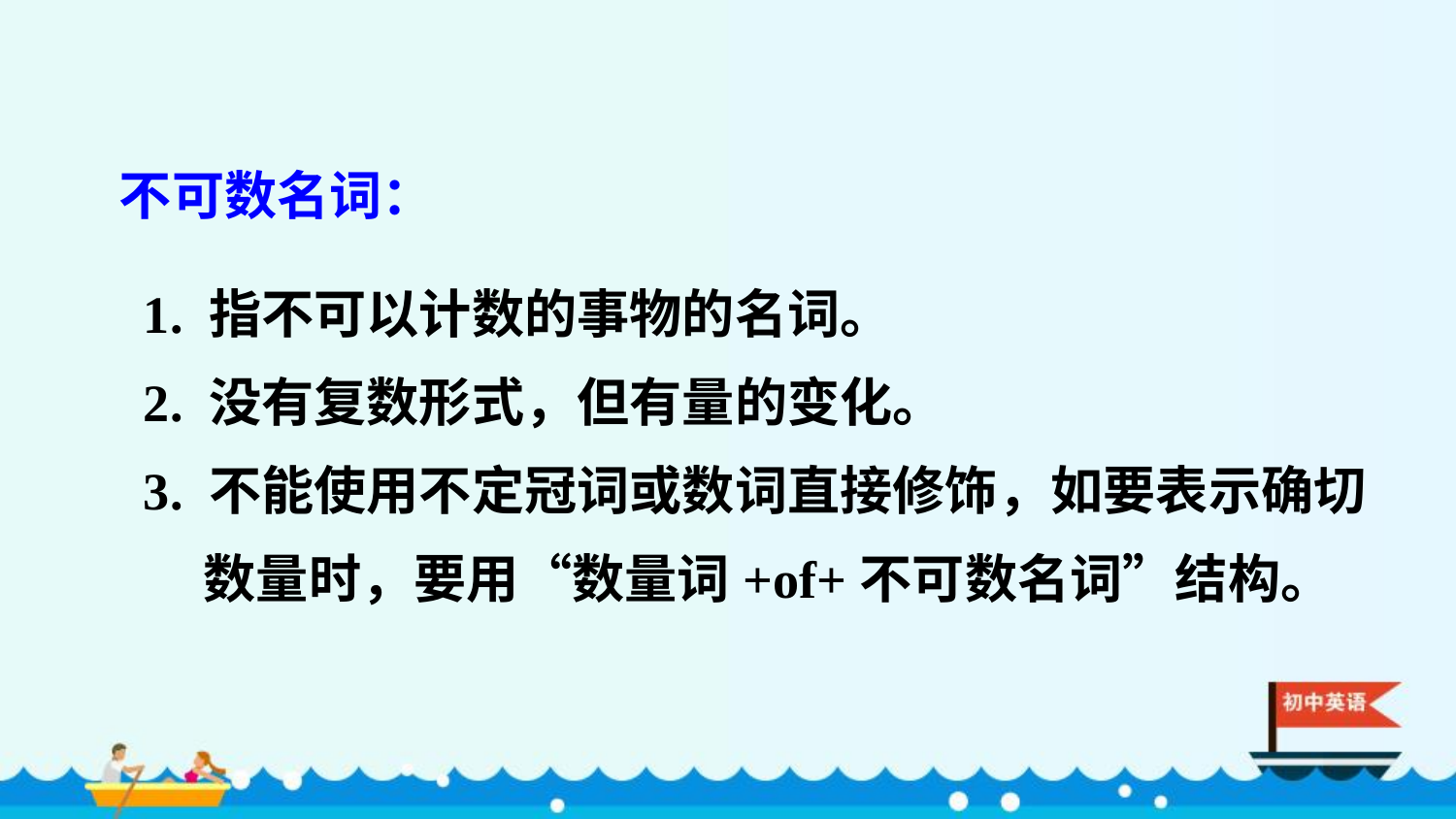

不可数名词：
1. 指不可以计数的事物的名词。
2. 没有复数形式，但有量的变化。
3. 不能使用不定冠词或数词直接修饰，如要表示确切
    数量时，要用“数量词+of+不可数名词”结构。